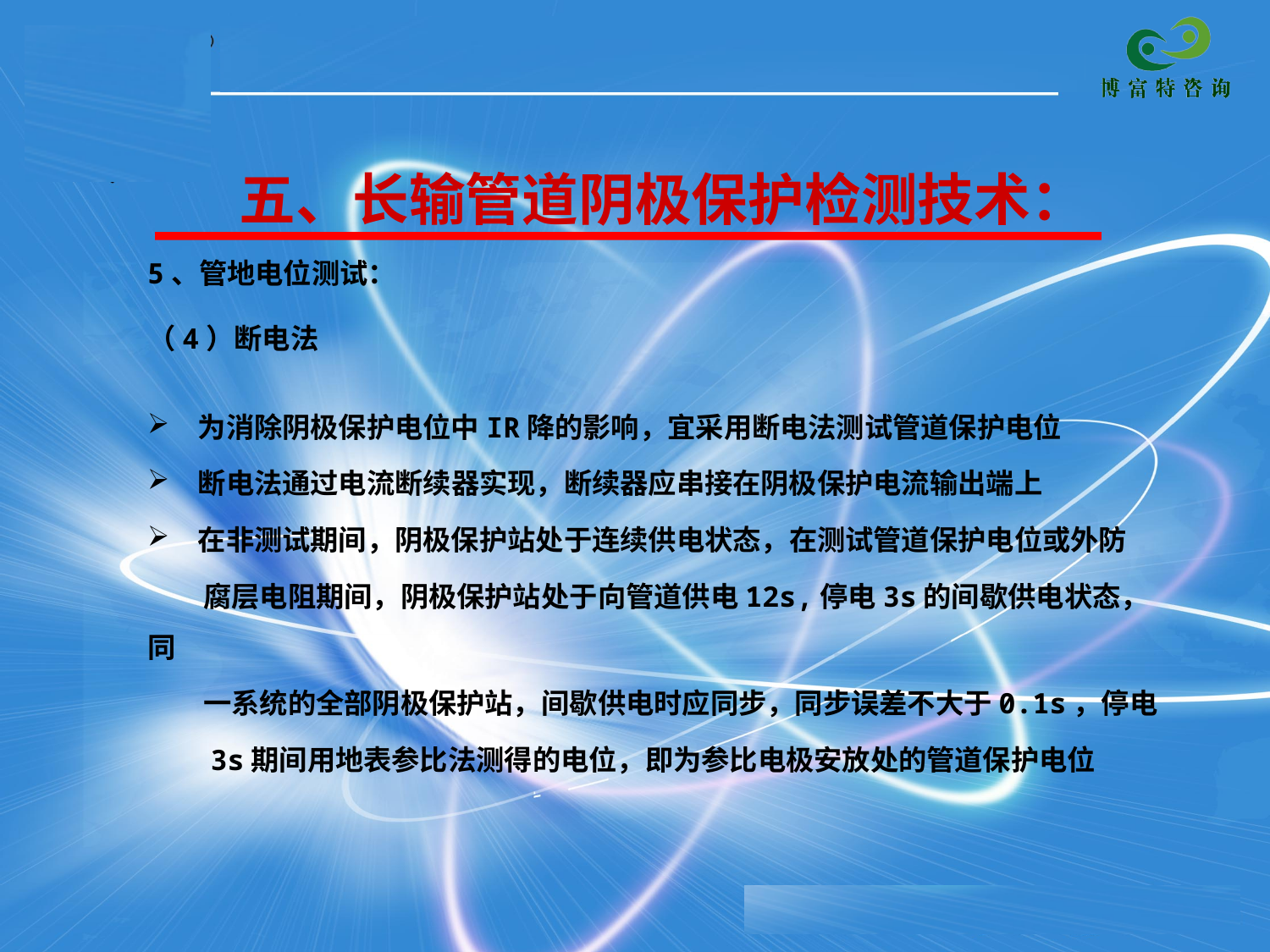

# 五、长输管道阴极保护检测技术：

5、管地电位测试：

（4）断电法

　为消除阴极保护电位中IR降的影响，宜采用断电法测试管道保护电位
　断电法通过电流断续器实现，断续器应串接在阴极保护电流输出端上
　在非测试期间，阴极保护站处于连续供电状态，在测试管道保护电位或外防
　　腐层电阻期间，阴极保护站处于向管道供电12s,停电3s的间歇供电状态，同
　　一系统的全部阴极保护站，间歇供电时应同步，同步误差不大于0.1s，停电
　　3s期间用地表参比法测得的电位，即为参比电极安放处的管道保护电位